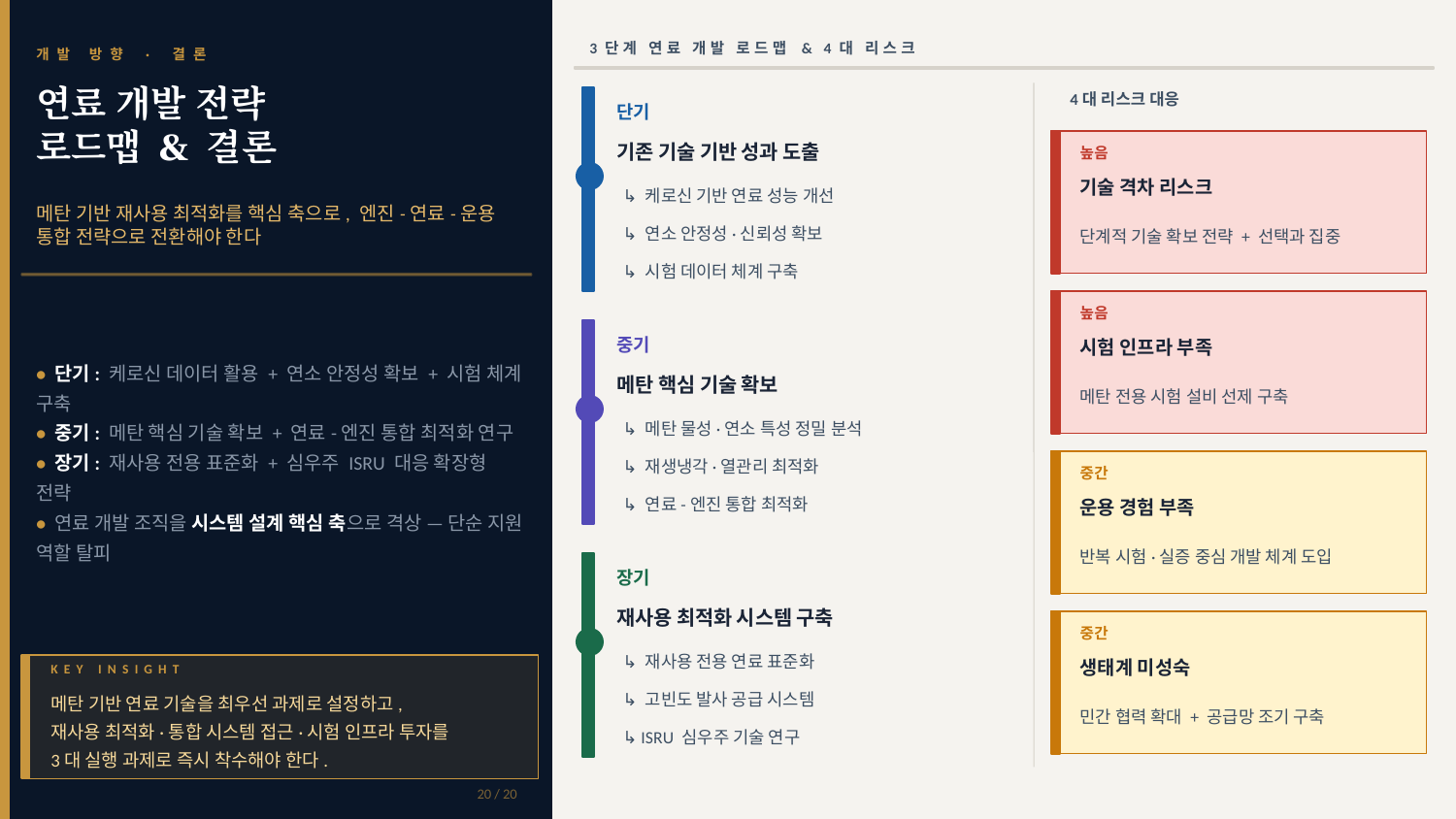

3단계 연료 개발 로드맵 & 4대 리스크
개발 방향 · 결론

연료 개발 전략
로드맵 & 결론

4대 리스크 대응

단기
기존 기술 기반 성과 도출

높음

기술 격차 리스크
↳ 케로신 기반 연료 성능 개선
메탄 기반 재사용 최적화를 핵심 축으로, 엔진-연료-운용 통합 전략으로 전환해야 한다
단계적 기술 확보 전략 + 선택과 집중
↳ 연소 안정성·신뢰성 확보
↳ 시험 데이터 체계 구축

• 단기: 케로신 데이터 활용 + 연소 안정성 확보 + 시험 체계 구축
• 중기: 메탄 핵심 기술 확보 + 연료-엔진 통합 최적화 연구
• 장기: 재사용 전용 표준화 + 심우주 ISRU 대응 확장형 전략
• 연료 개발 조직을 시스템 설계 핵심 축으로 격상 — 단순 지원 역할 탈피

높음

중기
시험 인프라 부족
메탄 핵심 기술 확보
메탄 전용 시험 설비 선제 구축

↳ 메탄 물성·연소 특성 정밀 분석
↳ 재생냉각·열관리 최적화

중간
↳ 연료-엔진 통합 최적화
운용 경험 부족
반복 시험·실증 중심 개발 체계 도입

장기
재사용 최적화 시스템 구축

중간

↳ 재사용 전용 연료 표준화
생태계 미성숙

KEY INSIGHT
메탄 기반 연료 기술을 최우선 과제로 설정하고,
재사용 최적화·통합 시스템 접근·시험 인프라 투자를
3대 실행 과제로 즉시 착수해야 한다.
↳ 고빈도 발사 공급 시스템
민간 협력 확대 + 공급망 조기 구축
↳ ISRU 심우주 기술 연구
20 / 20